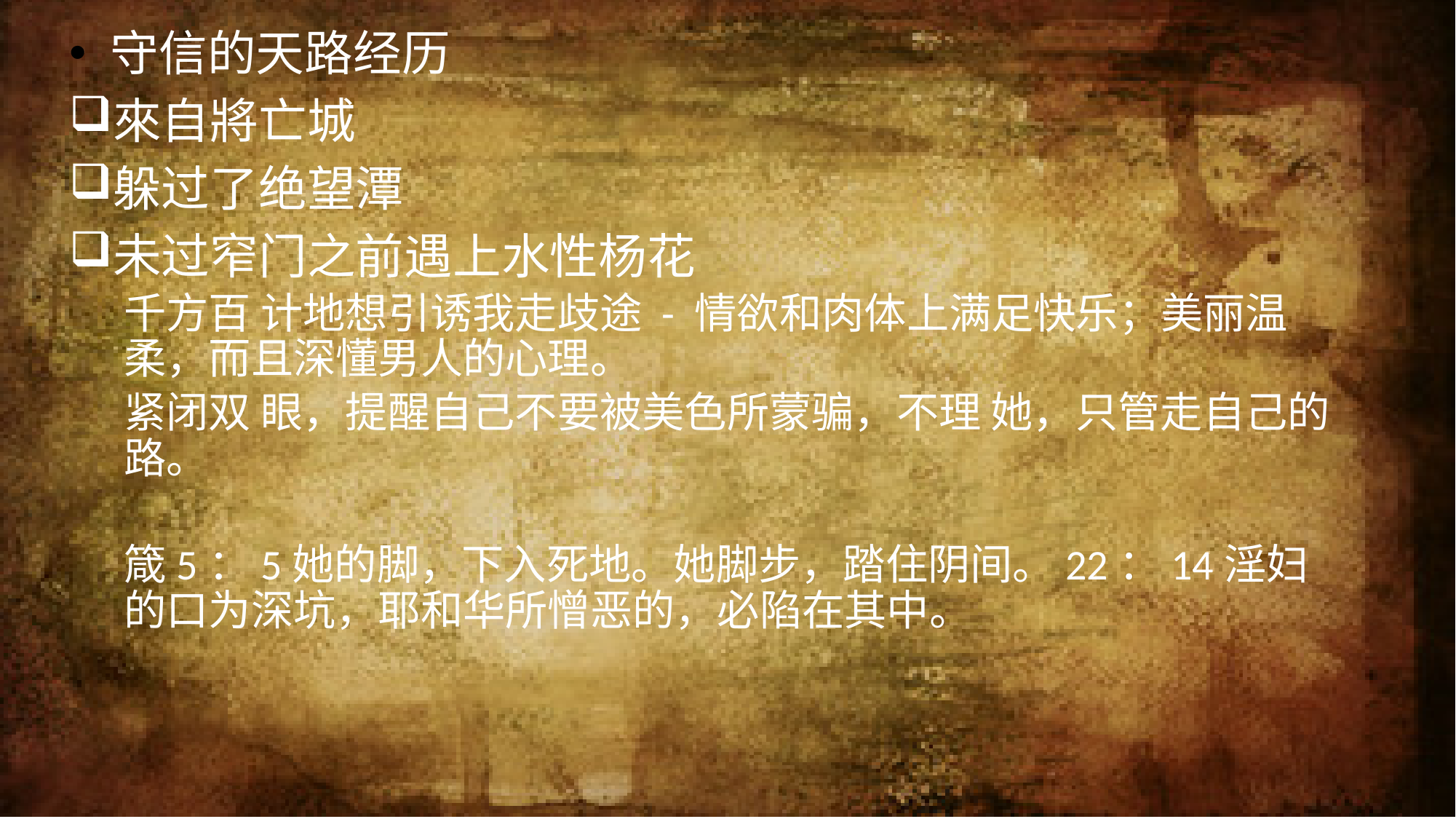

守信的天路经历
來自將亡城
躲过了绝望潭
未过窄门之前遇上水性杨花
千方百 计地想引诱我走歧途 - 情欲和肉体上满足快乐；美丽温柔，而且深懂男人的心理。
紧闭双 眼，提醒自己不要被美色所蒙骗，不理 她，只管走自己的路。

箴5：5她的脚，下入死地。她脚步，踏住阴间。22：14淫妇的口为深坑，耶和华所憎恶的，必陷在其中。